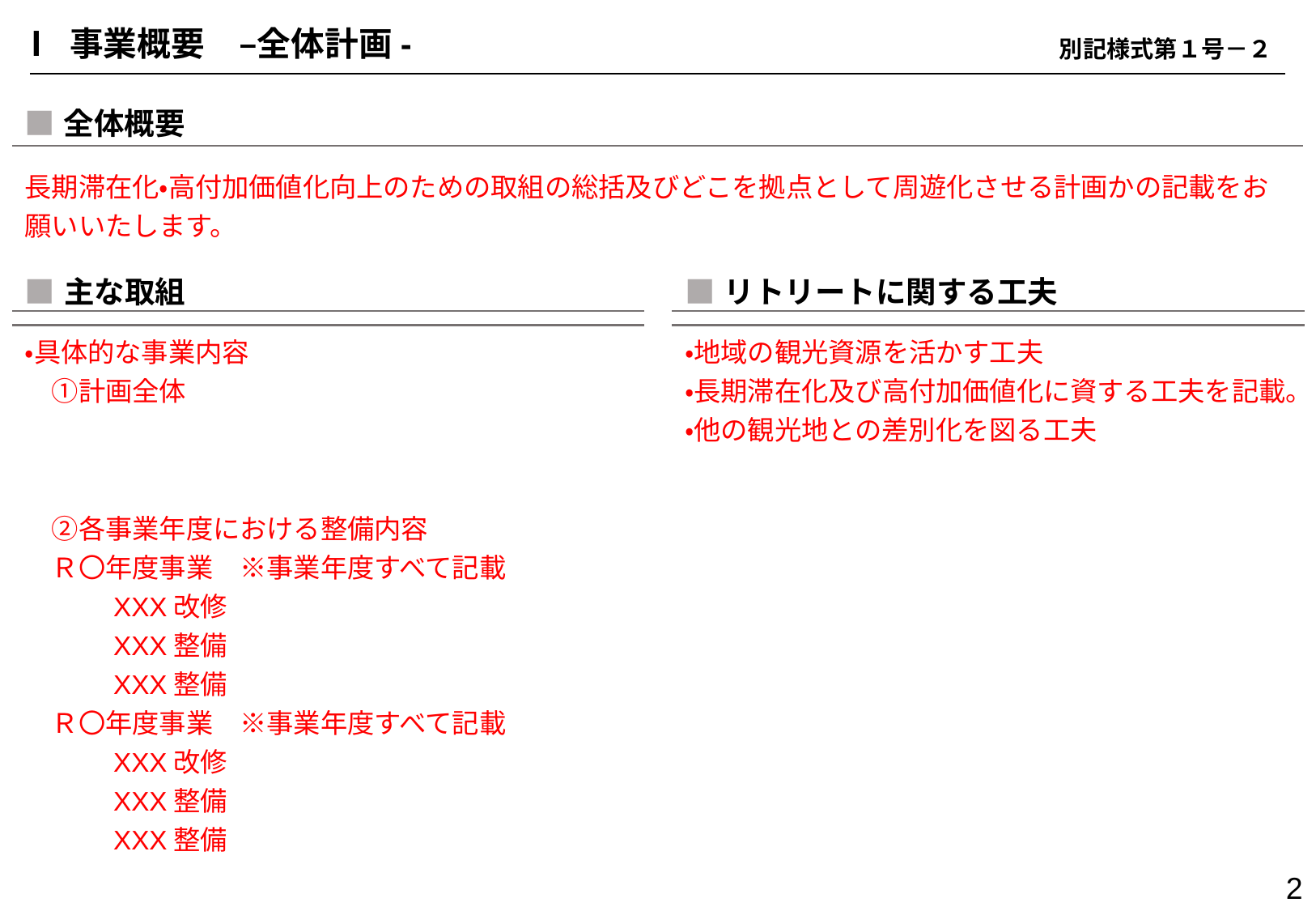

Ⅰ 事業概要　–全体計画-
別記様式第１号－２
| ■全体概要 |
| --- |
|  |
| 長期滞在化・高付加価値化向上のための取組の総括及びどこを拠点として周遊化させる計画かの記載をお願いいたします。 |
| ■主な取組 |  | ■リトリートに関する工夫 |
| --- | --- | --- |
|  |  |  |
| ・具体的な事業内容 　①計画全体 　 　②各事業年度における整備内容 　Ｒ〇年度事業　※事業年度すべて記載 　　　XXX改修 　　　XXX整備 　　　XXX整備 　Ｒ〇年度事業　※事業年度すべて記載 　　　XXX改修 　　　XXX整備 　　　XXX整備 |  | ・地域の観光資源を活かす工夫 ・長期滞在化及び高付加価値化に資する工夫を記載。 ・他の観光地との差別化を図る工夫 |
2